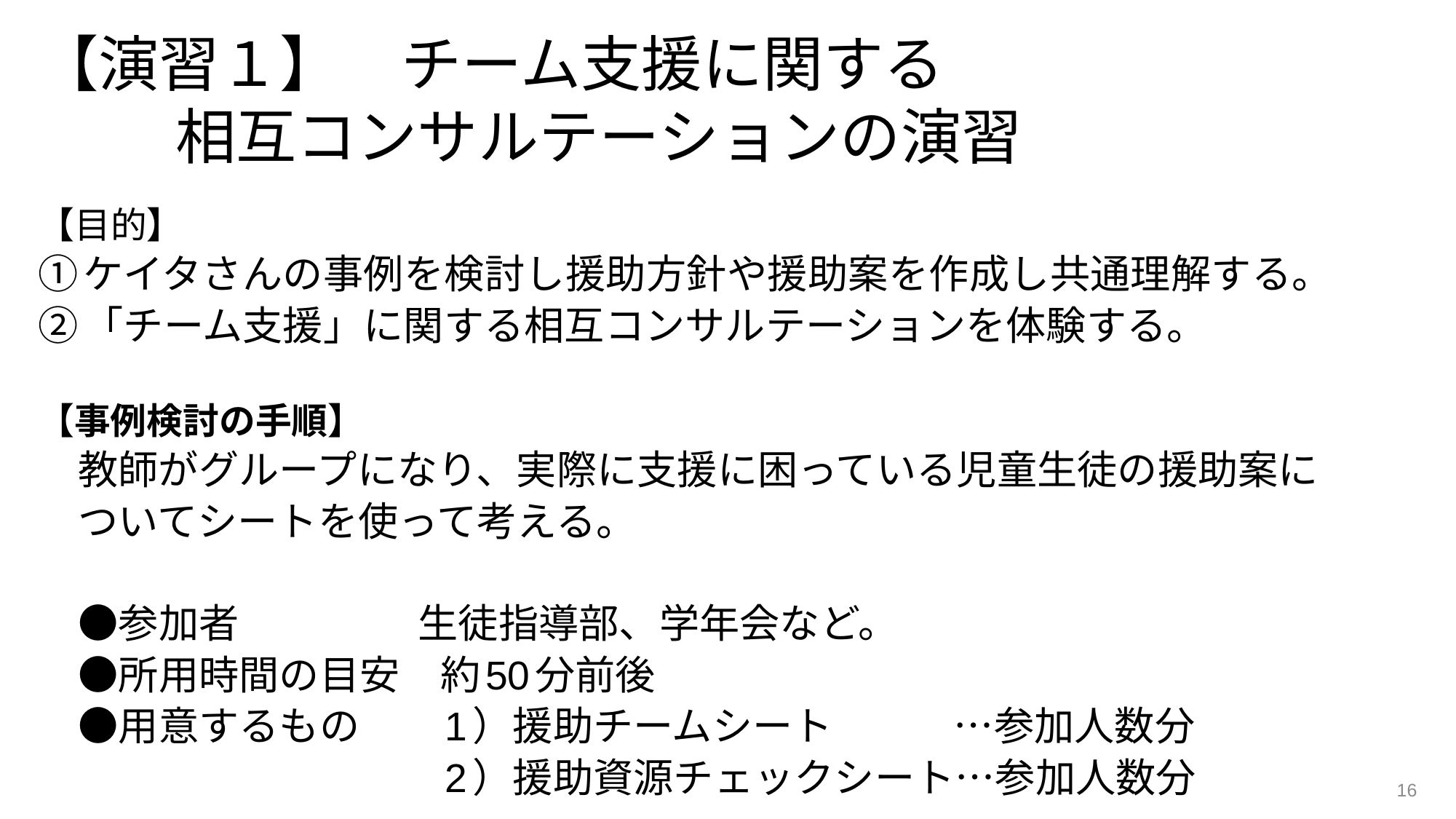

【演習１】　チーム支援に関する
         相互コンサルテーションの演習
【目的】
①ケイタさんの事例を検討し援助方針や援助案を作成し共通理解する。
②「チーム支援」に関する相互コンサルテーションを体験する。

【事例検討の手順】
教師がグループになり、実際に支援に困っている児童生徒の援助案に
ついてシートを使って考える。

　●参加者　　　  　生徒指導部、学年会など。
　●所用時間の目安　約50分前後
　●用意するもの　　1）援助チームシート　　　…参加人数分
　　　　　　　　　　2）援助資源チェックシート…参加人数分

16